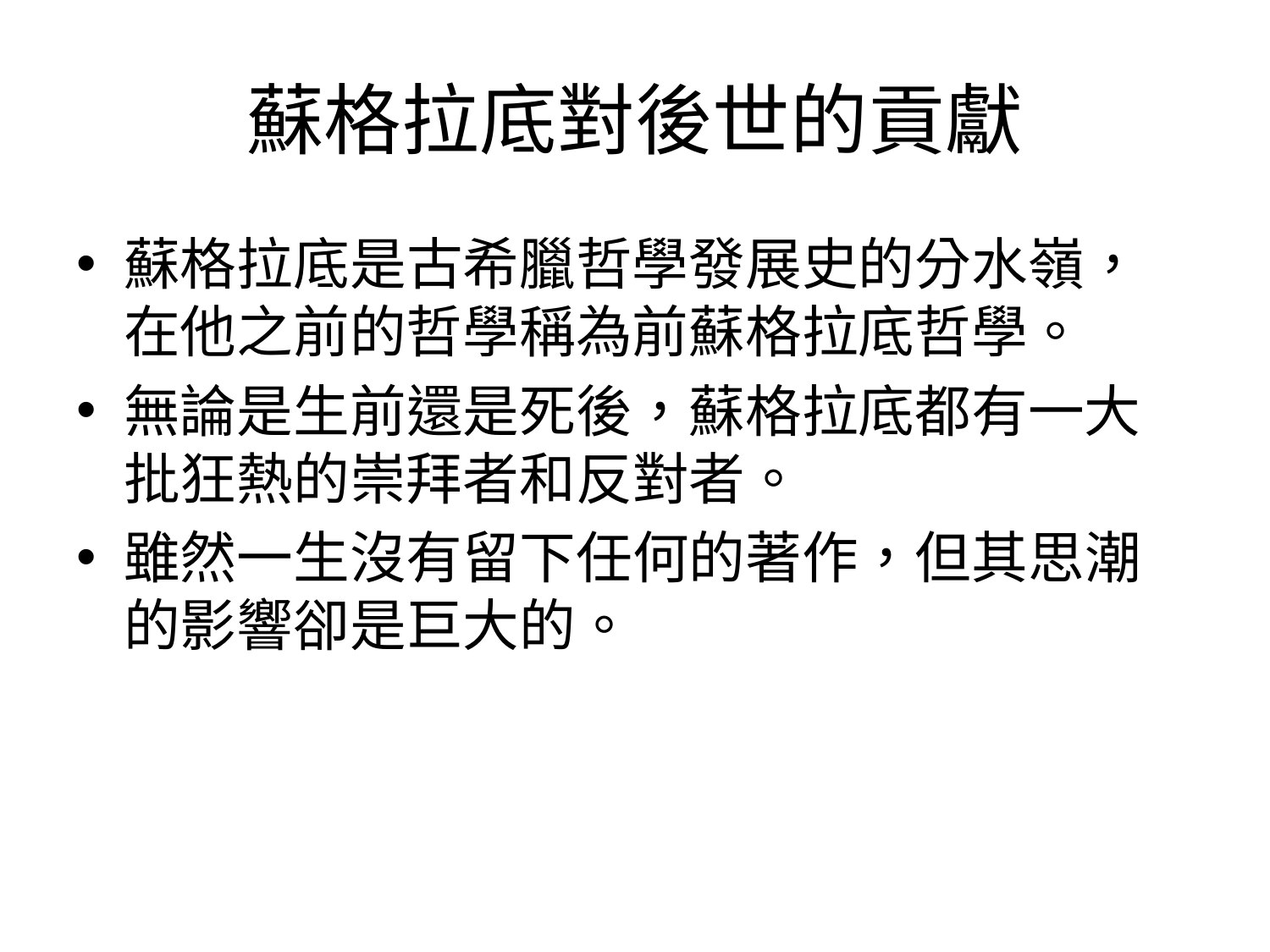

# 蘇格拉底對後世的貢獻
蘇格拉底是古希臘哲學發展史的分水嶺，在他之前的哲學稱為前蘇格拉底哲學。
無論是生前還是死後，蘇格拉底都有一大批狂熱的崇拜者和反對者。
雖然一生沒有留下任何的著作，但其思潮的影響卻是巨大的。